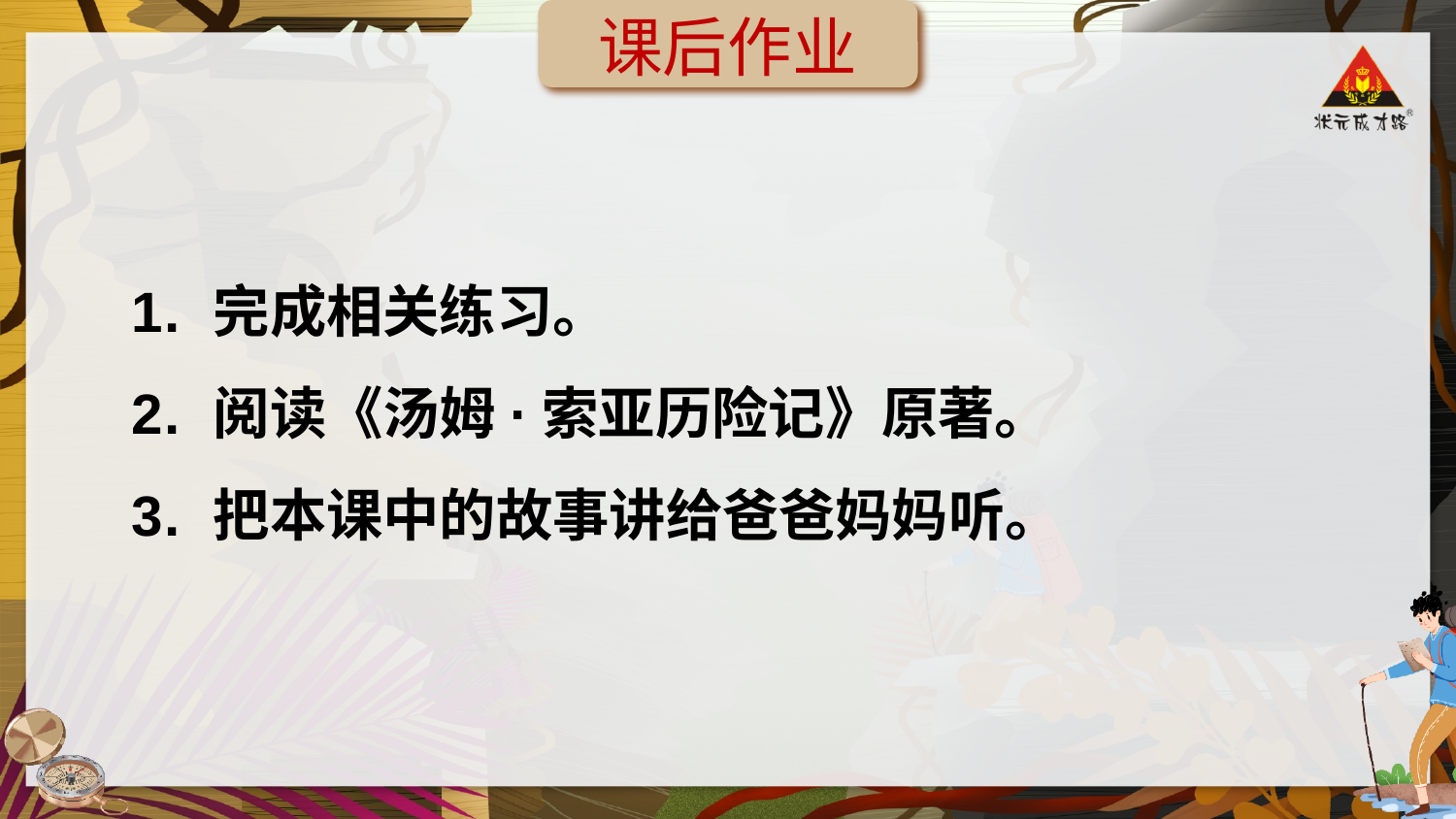

课后作业
完成相关练习。
阅读《汤姆·索亚历险记》原著。
把本课中的故事讲给爸爸妈妈听。